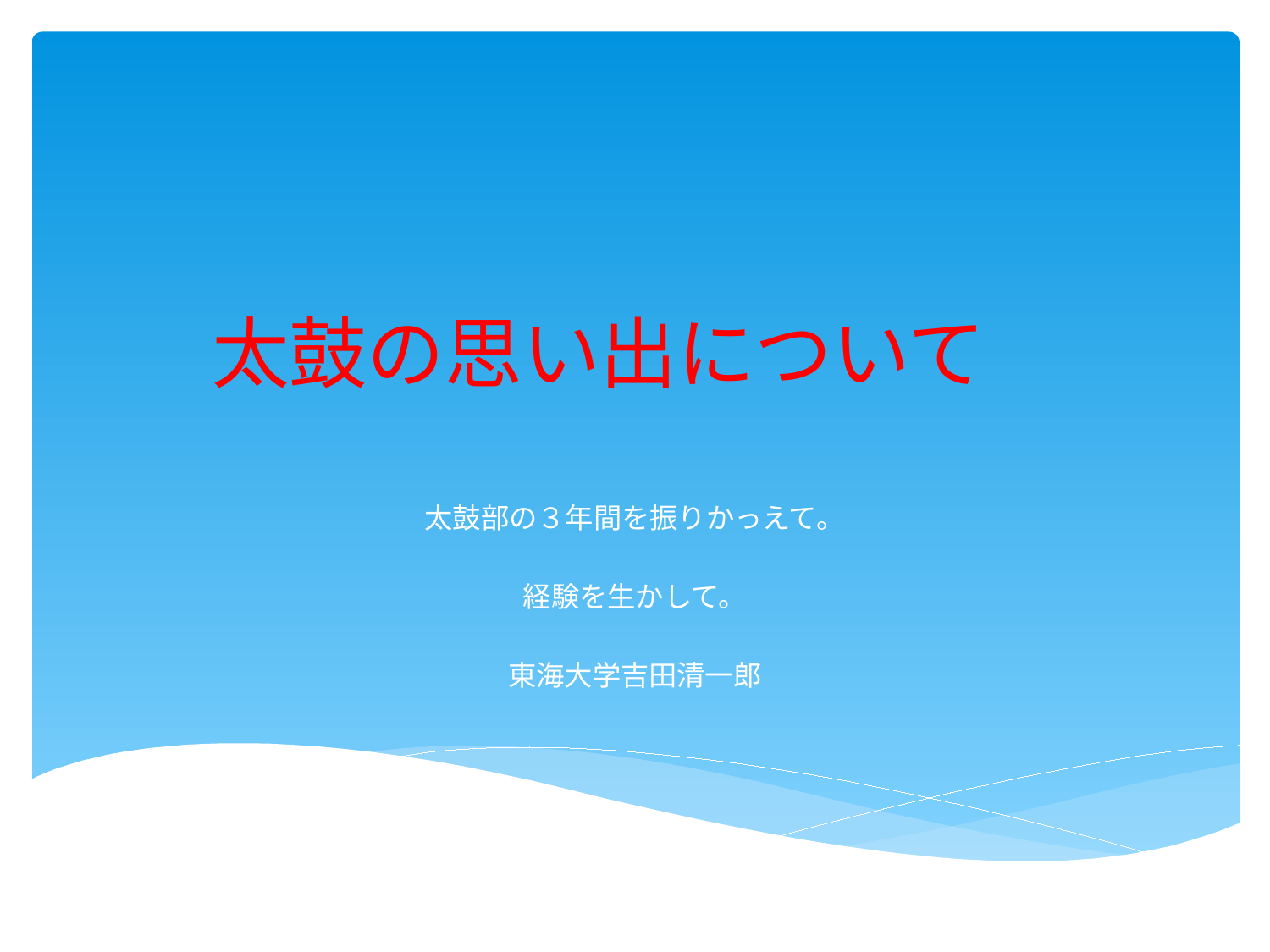

# 太鼓の思い出について
太鼓部の３年間を振りかっえて。

経験を生かして。

東海大学吉田清一郎